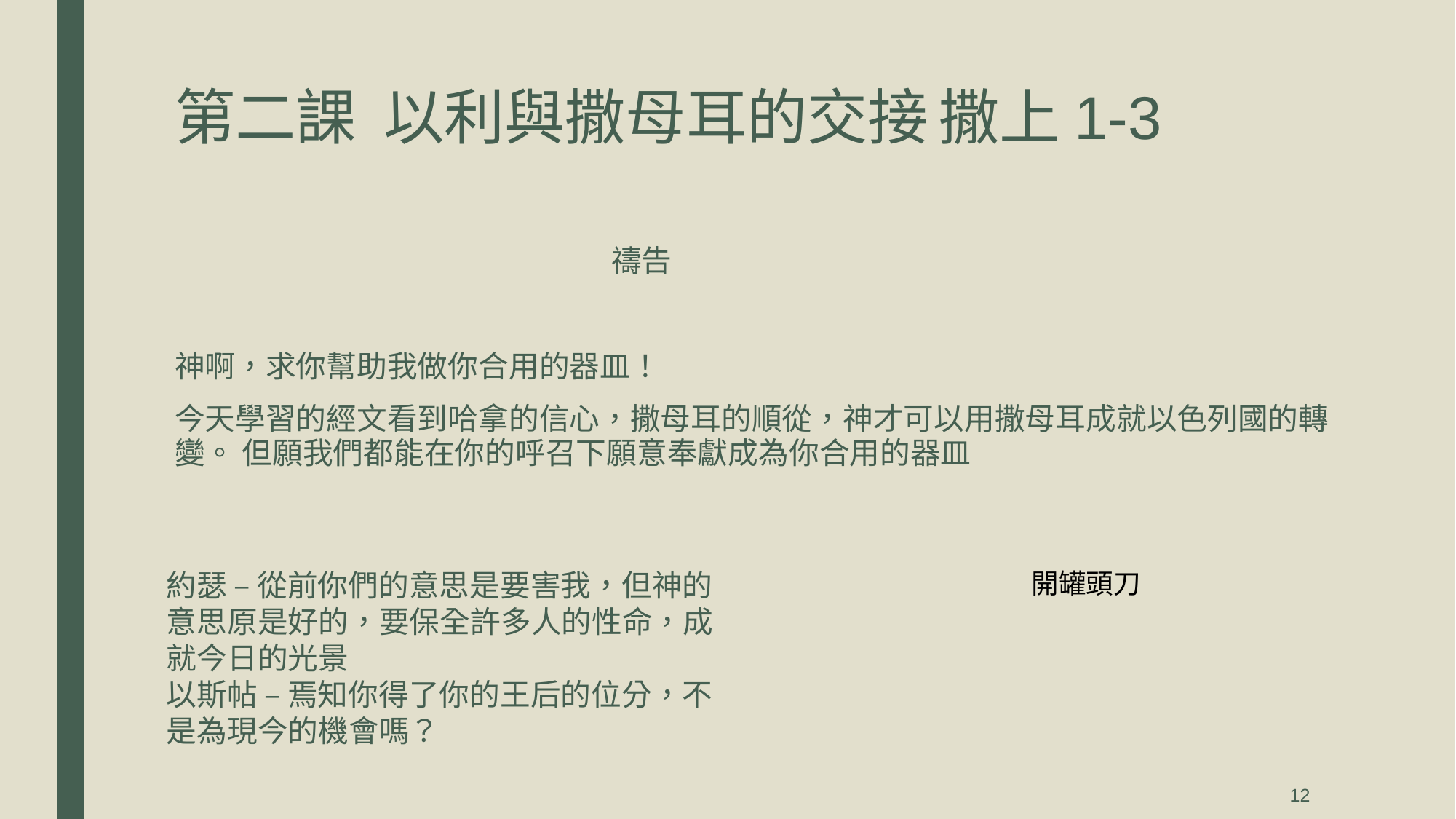

# 第二課  以利與撒母耳的交接	撒上1-3
				禱告

神啊，求你幫助我做你合用的器皿！
今天學習的經文看到哈拿的信心，撒母耳的順從，神才可以用撒母耳成就以色列國的轉變。 但願我們都能在你的呼召下願意奉獻成為你合用的器皿
約瑟 – 從前你們的意思是要害我，但神的意思原是好的，要保全許多人的性命，成就今日的光景
以斯帖 – 焉知你得了你的王后的位分，不是為現今的機會嗎？
開罐頭刀

12